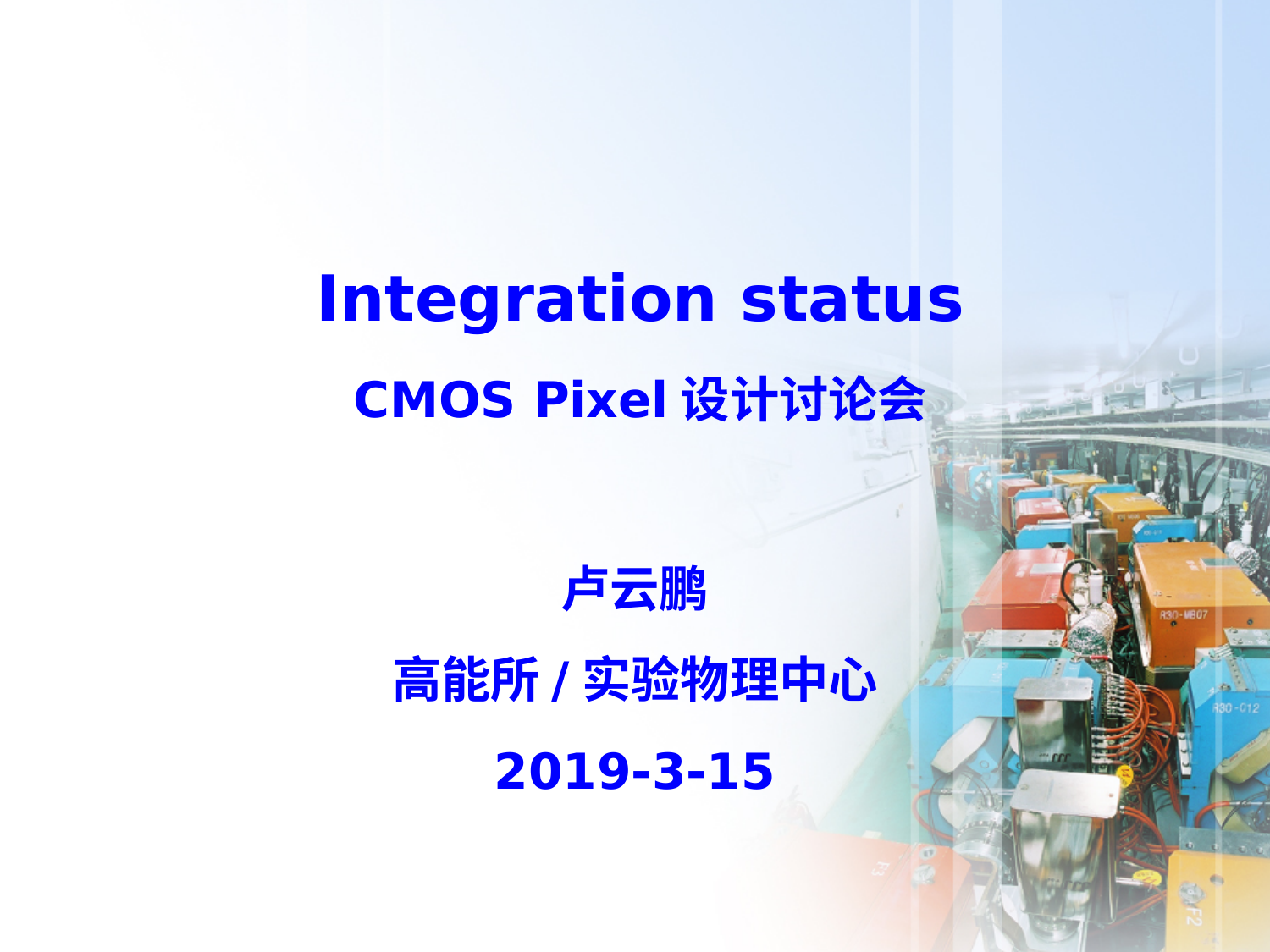

Integration status
CMOS Pixel设计讨论会
卢云鹏
高能所/实验物理中心
2019-3-15